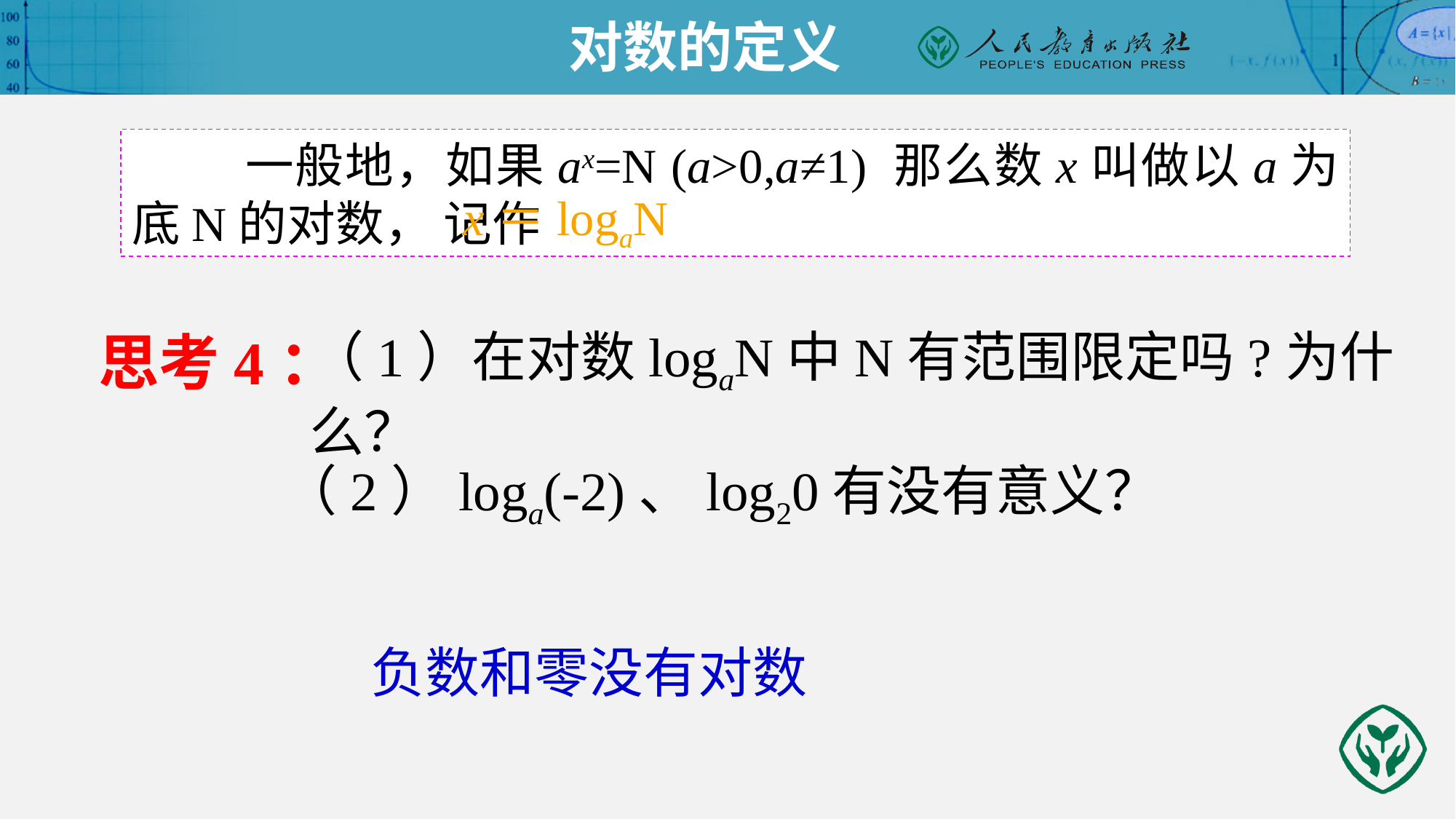

对数的定义
        一般地，如果ax=N (a>0,a≠1) 那么数x叫做以a为底N的对数， 记作
x＝logaN
（1）在对数logaN中N有范围限定吗?为什么？
思考4：
（2）loga(-2)、log20有没有意义？
负数和零没有对数